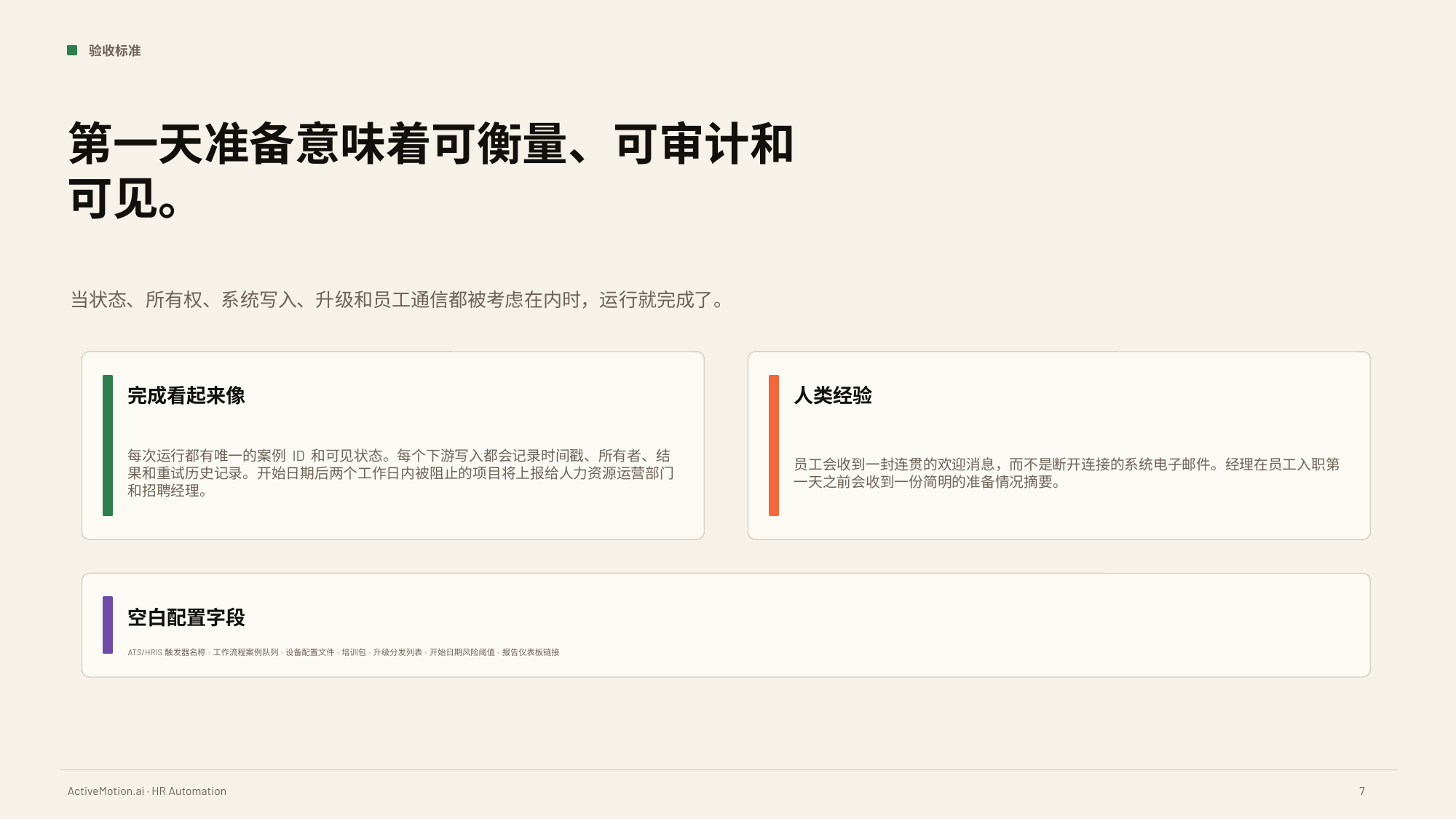

验收标准

第一天准备意味着可衡量、可审计和可见。
当状态、所有权、系统写入、升级和员工通信都被考虑在内时，运行就完成了。

完成看起来像
人类经验
每次运行都有唯一的案例 ID 和可见状态。每个下游写入都会记录时间戳、所有者、结果和重试历史记录。开始日期后两个工作日内被阻止的项目将上报给人力资源运营部门和招聘经理。
员工会收到一封连贯的欢迎消息，而不是断开连接的系统电子邮件。经理在员工入职第一天之前会收到一份简明的准备情况摘要。

空白配置字段
ATS/HRIS 触发器名称 · 工作流程案例队列 · 设备配置文件 · 培训包 · 升级分发列表 · 开始日期风险阈值 · 报告仪表板链接
7